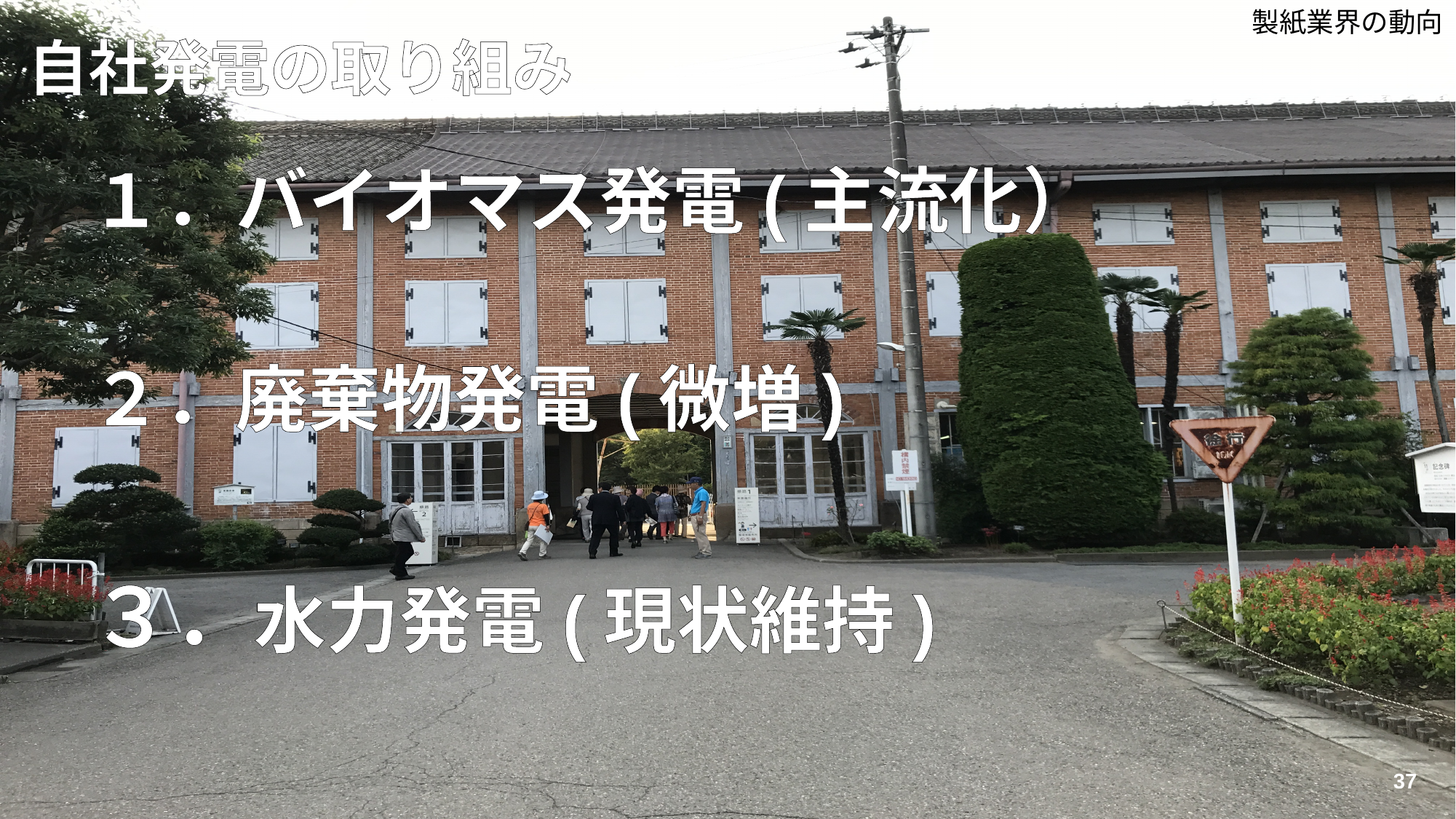

製紙業界の動向
自社発電の取り組み
１．バイオマス発電(主流化）

２．廃棄物発電(微増)
３．水力発電(現状維持)
37